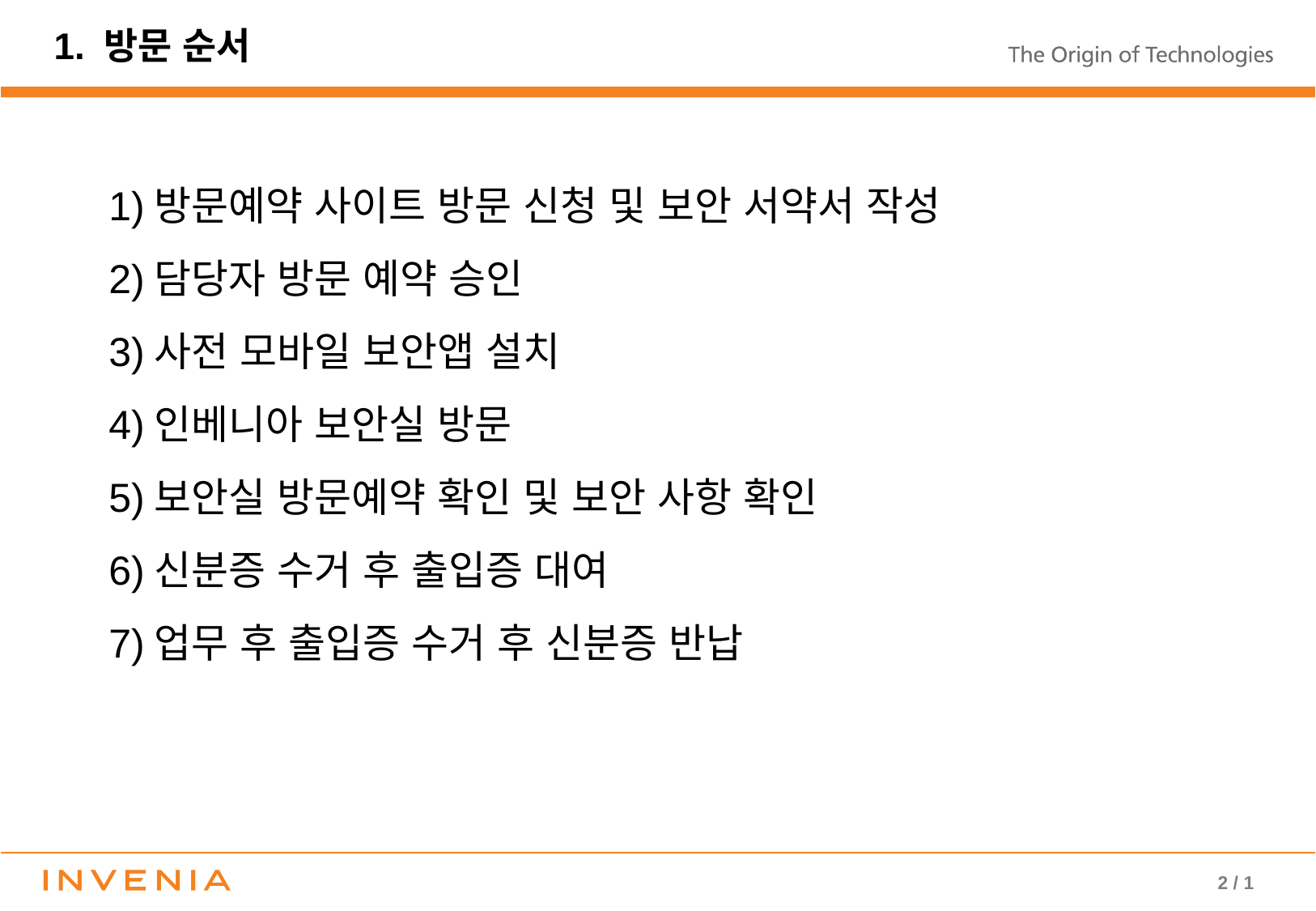

1. 방문 순서

방문예약 사이트 방문 신청 및 보안 서약서 작성
담당자 방문 예약 승인
사전 모바일 보안앱 설치
인베니아 보안실 방문
보안실 방문예약 확인 및 보안 사항 확인
신분증 수거 후 출입증 대여
업무 후 출입증 수거 후 신분증 반납